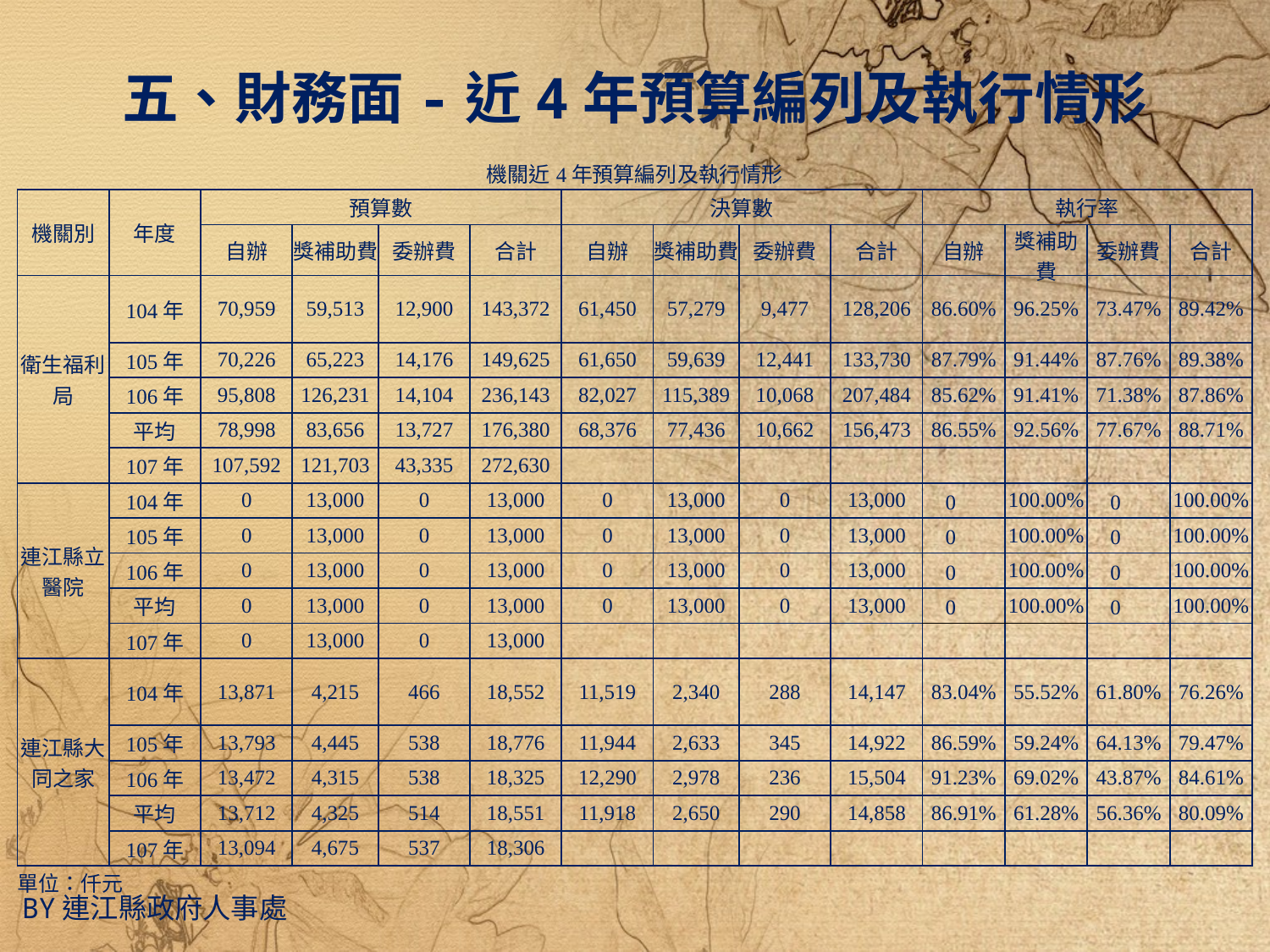

五、財務面-近4年預算編列及執行情形
| 機關近4年預算編列及執行情形 |  |  |  |  |  |  |  |  |  |  |  |  |  |
| --- | --- | --- | --- | --- | --- | --- | --- | --- | --- | --- | --- | --- | --- |
| 機關別 | 年度 | 預算數 |  |  |  | 決算數 |  |  |  | 執行率 |  |  |  |
|  |  | 自辦 | 獎補助費 | 委辦費 | 合計 | 自辦 | 獎補助費 | 委辦費 | 合計 | 自辦 | 獎補助費 | 委辦費 | 合計 |
| 衛生福利局 | 104年 | 70,959 | 59,513 | 12,900 | 143,372 | 61,450 | 57,279 | 9,477 | 128,206 | 86.60% | 96.25% | 73.47% | 89.42% |
|  | 105年 | 70,226 | 65,223 | 14,176 | 149,625 | 61,650 | 59,639 | 12,441 | 133,730 | 87.79% | 91.44% | 87.76% | 89.38% |
|  | 106年 | 95,808 | 126,231 | 14,104 | 236,143 | 82,027 | 115,389 | 10,068 | 207,484 | 85.62% | 91.41% | 71.38% | 87.86% |
|  | 平均 | 78,998 | 83,656 | 13,727 | 176,380 | 68,376 | 77,436 | 10,662 | 156,473 | 86.55% | 92.56% | 77.67% | 88.71% |
|  | 107年 | 107,592 | 121,703 | 43,335 | 272,630 |  |  |  |  |  |  |  |  |
| 連江縣立醫院 | 104年 | 0 | 13,000 | 0 | 13,000 | 0 | 13,000 | 0 | 13,000 | 0 | 100.00% | 0 | 100.00% |
|  | 105年 | 0 | 13,000 | 0 | 13,000 | 0 | 13,000 | 0 | 13,000 | 0 | 100.00% | 0 | 100.00% |
|  | 106年 | 0 | 13,000 | 0 | 13,000 | 0 | 13,000 | 0 | 13,000 | 0 | 100.00% | 0 | 100.00% |
|  | 平均 | 0 | 13,000 | 0 | 13,000 | 0 | 13,000 | 0 | 13,000 | 0 | 100.00% | 0 | 100.00% |
|  | 107年 | 0 | 13,000 | 0 | 13,000 |  |  |  |  |  |  |  |  |
| 連江縣大同之家 | 104年 | 13,871 | 4,215 | 466 | 18,552 | 11,519 | 2,340 | 288 | 14,147 | 83.04% | 55.52% | 61.80% | 76.26% |
|  | 105年 | 13,793 | 4,445 | 538 | 18,776 | 11,944 | 2,633 | 345 | 14,922 | 86.59% | 59.24% | 64.13% | 79.47% |
|  | 106年 | 13,472 | 4,315 | 538 | 18,325 | 12,290 | 2,978 | 236 | 15,504 | 91.23% | 69.02% | 43.87% | 84.61% |
|  | 平均 | 13,712 | 4,325 | 514 | 18,551 | 11,918 | 2,650 | 290 | 14,858 | 86.91% | 61.28% | 56.36% | 80.09% |
|  | 107年 | 13,094 | 4,675 | 537 | 18,306 |  |  |  |  |  |  |  |  |
| 單位：仟元 |  |  |  |  |  |  |  |  |  |  |  |  |  |
By連江縣政府人事處